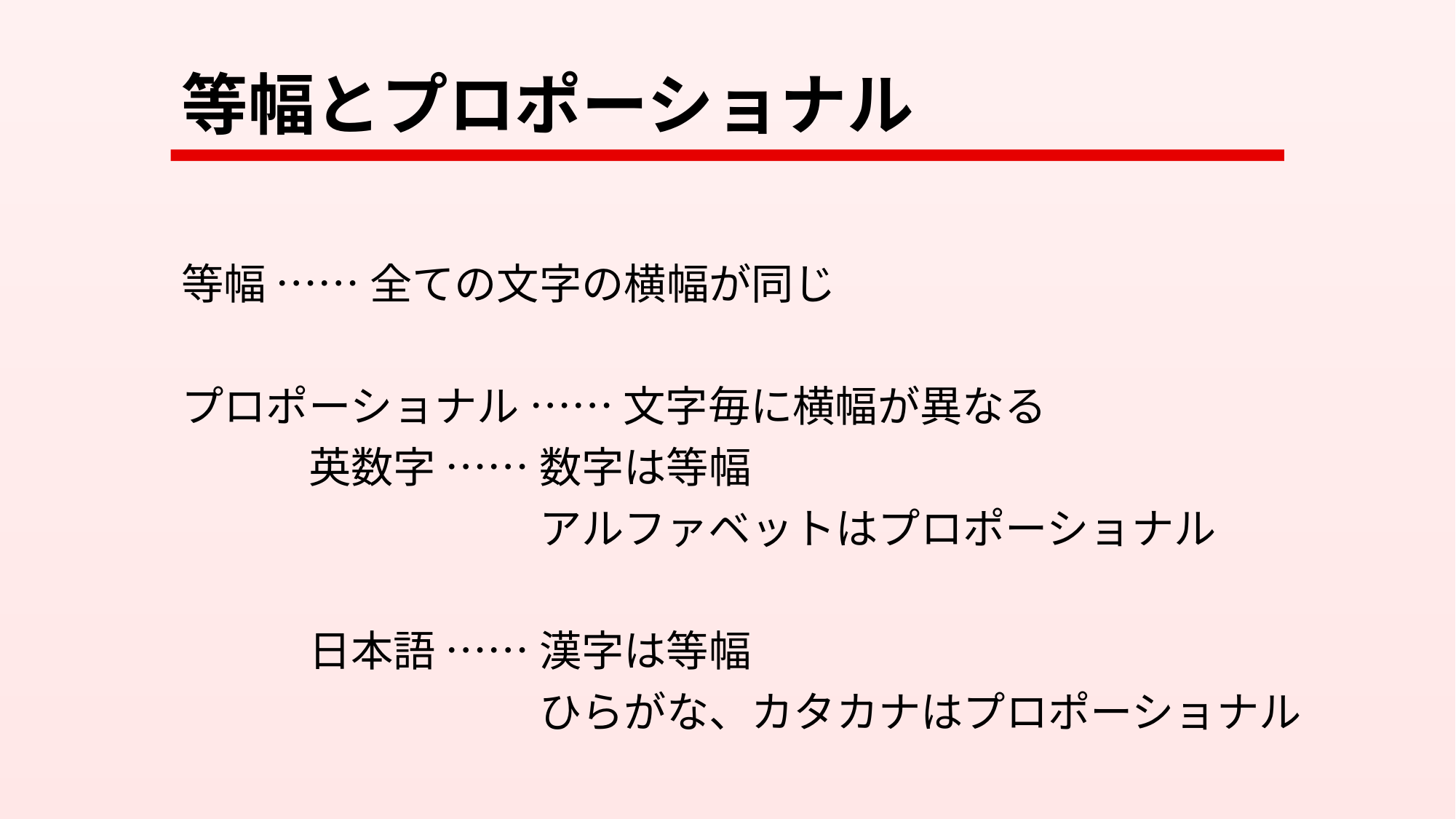

# 等幅とプロポーショナル
等幅 …… 全ての文字の横幅が同じ

プロポーショナル …… 文字毎に横幅が異なる
　　　英数字 …… 数字は等幅
　　　　　　　　  アルファベットはプロポーショナル
　　　日本語 …… 漢字は等幅
　　　　　　　　  ひらがな、カタカナはプロポーショナル